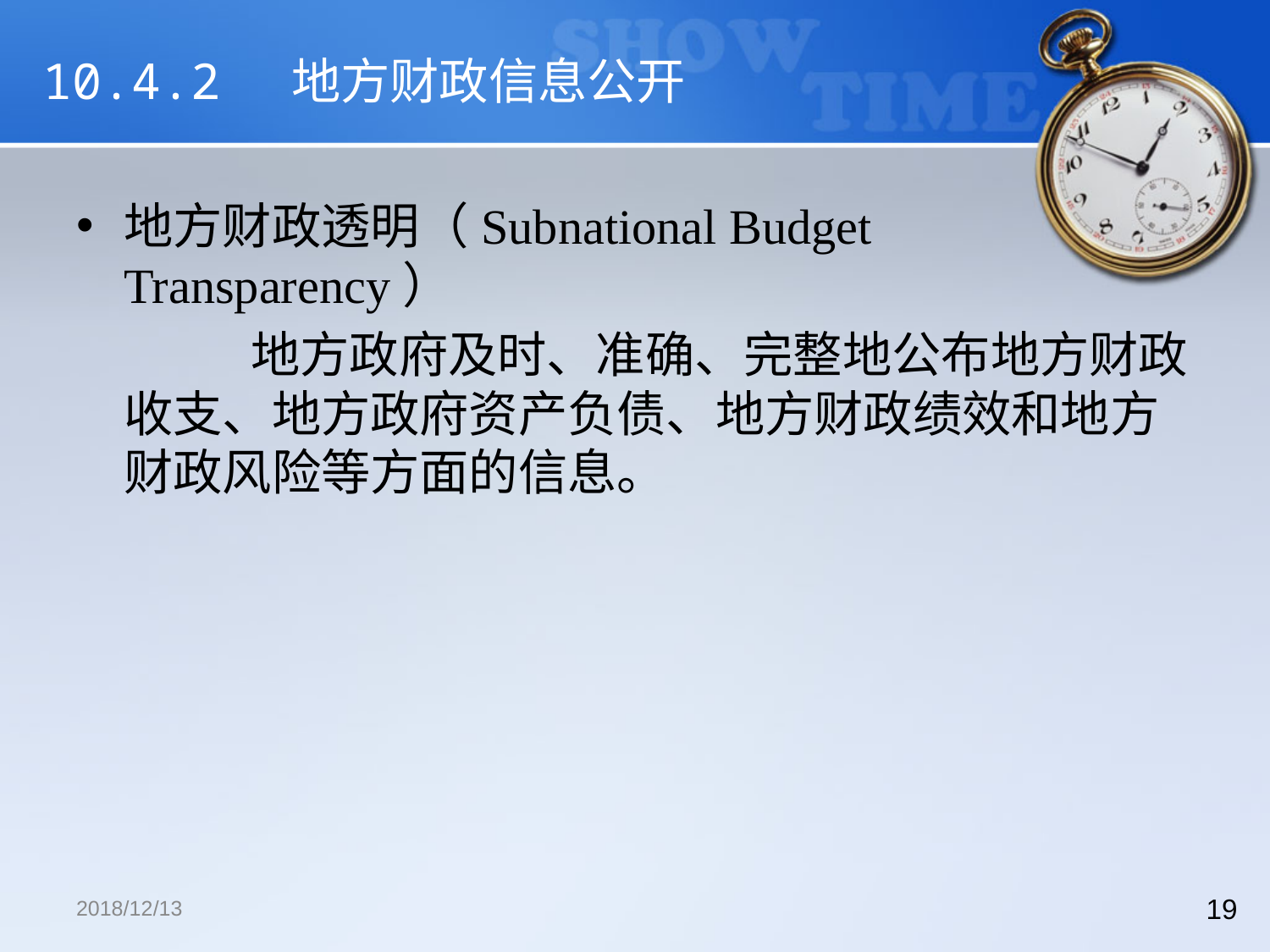

# 10.4.2  地方财政信息公开
地方财政透明（Subnational Budget Transparency）
		地方政府及时、准确、完整地公布地方财政收支、地方政府资产负债、地方财政绩效和地方财政风险等方面的信息。
2018/12/13
19